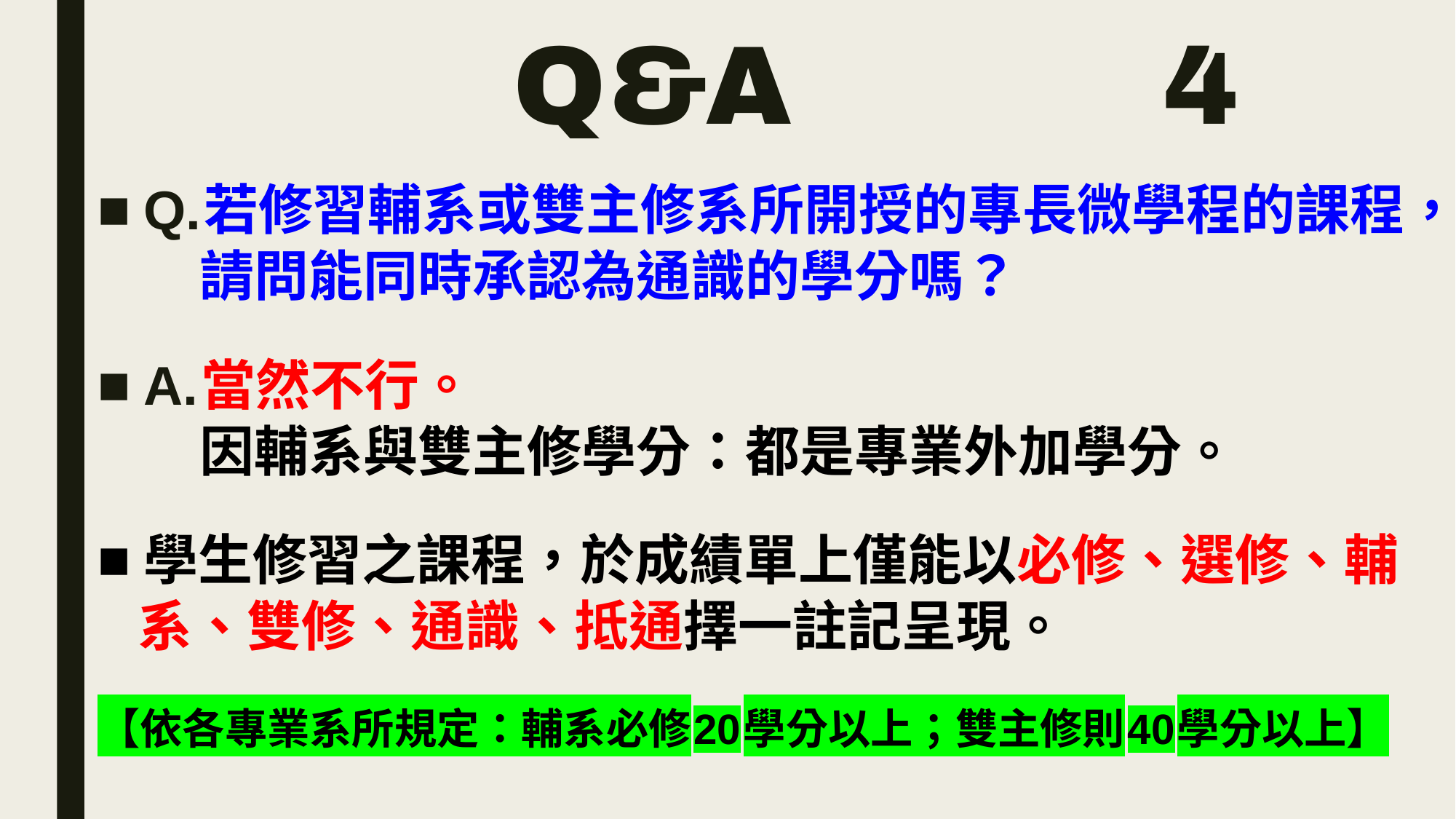

# Q&A          4

Q.若修習輔系或雙主修系所開授的專長微學程的課程，
        請問能同時承認為通識的學分嗎？

A.當然不行。
        因輔系與雙主修學分：都是專業外加學分。

學生修習之課程，於成績單上僅能以必修、選修、輔
   系、雙修、通識、抵通擇一註記呈現。

【依各專業系所規定：輔系必修20學分以上；雙主修則40學分以上】